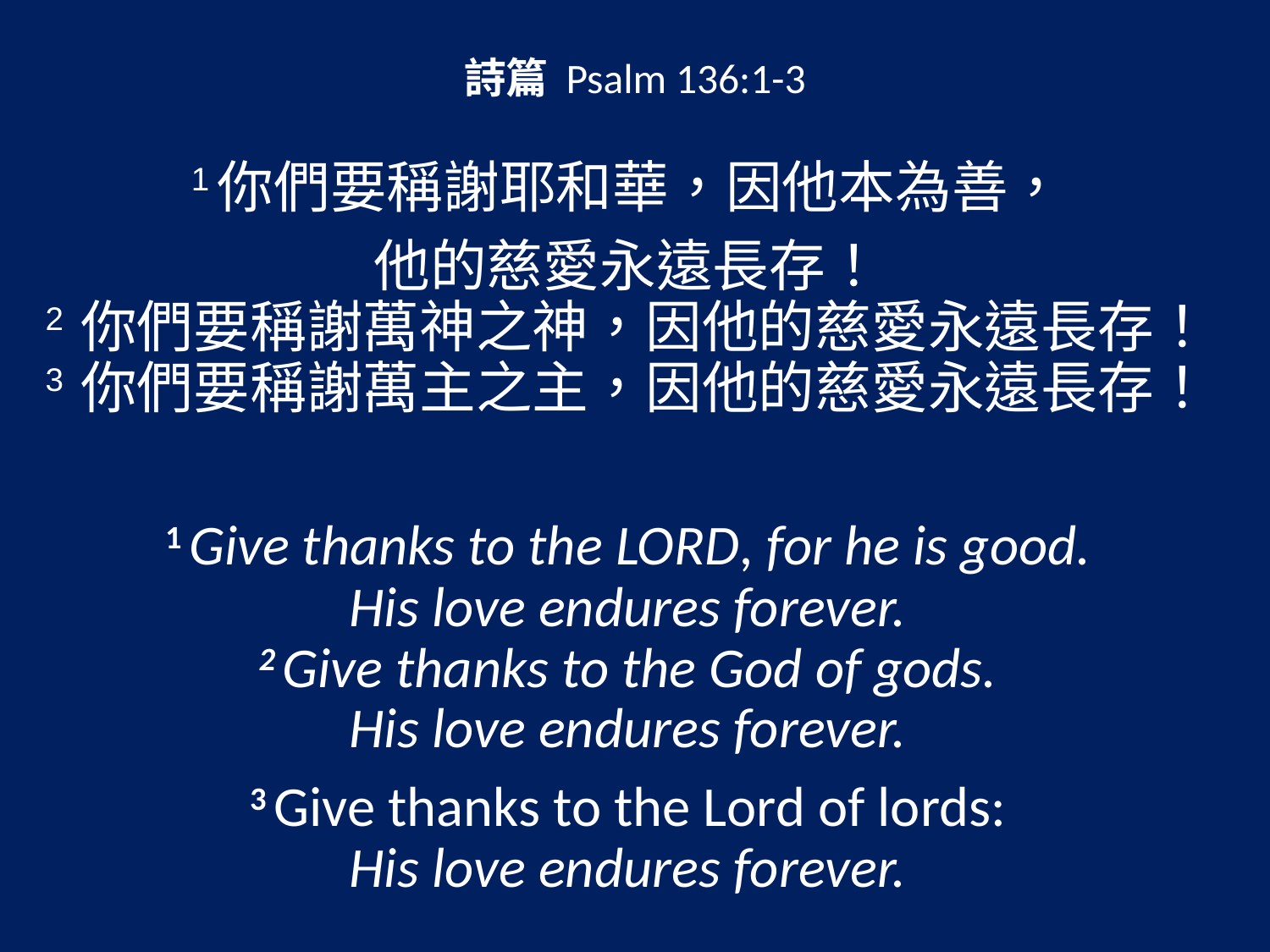

# 詩篇 Psalm 136:1-3
1你們要稱謝耶和華，因他本為善，
他的慈愛永遠長存！
2 你們要稱謝萬神之神，因他的慈愛永遠長存！
3 你們要稱謝萬主之主，因他的慈愛永遠長存！

1 Give thanks to the Lord, for he is good.
His love endures forever.
2 Give thanks to the God of gods.
His love endures forever.
3 Give thanks to the Lord of lords:
His love endures forever.